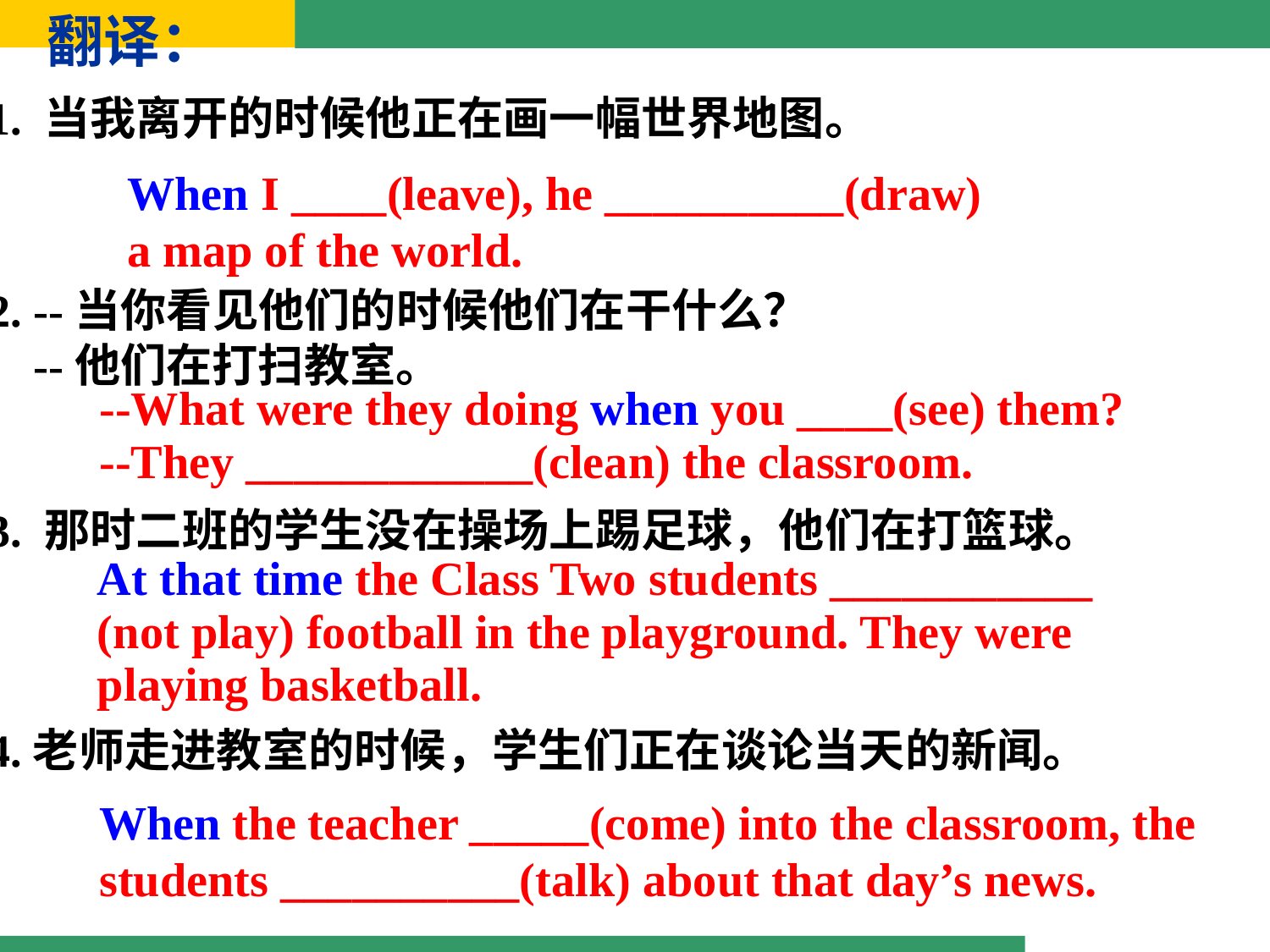

翻译：
1. 当我离开的时候他正在画一幅世界地图。

2. --当你看见他们的时候他们在干什么？
    --他们在打扫教室。

3. 那时二班的学生没在操场上踢足球，他们在打篮球。

4.老师走进教室的时候，学生们正在谈论当天的新闻。

When I ____(leave), he __________(draw)
a map of the world.
 --What were they doing when you ____(see) them?
 --They ____________(clean) the classroom.
At that time the Class Two students ___________
(not play) football in the playground. They were
playing basketball.
 When the teacher _____(come) into the classroom, the
 students __________(talk) about that day’s news.